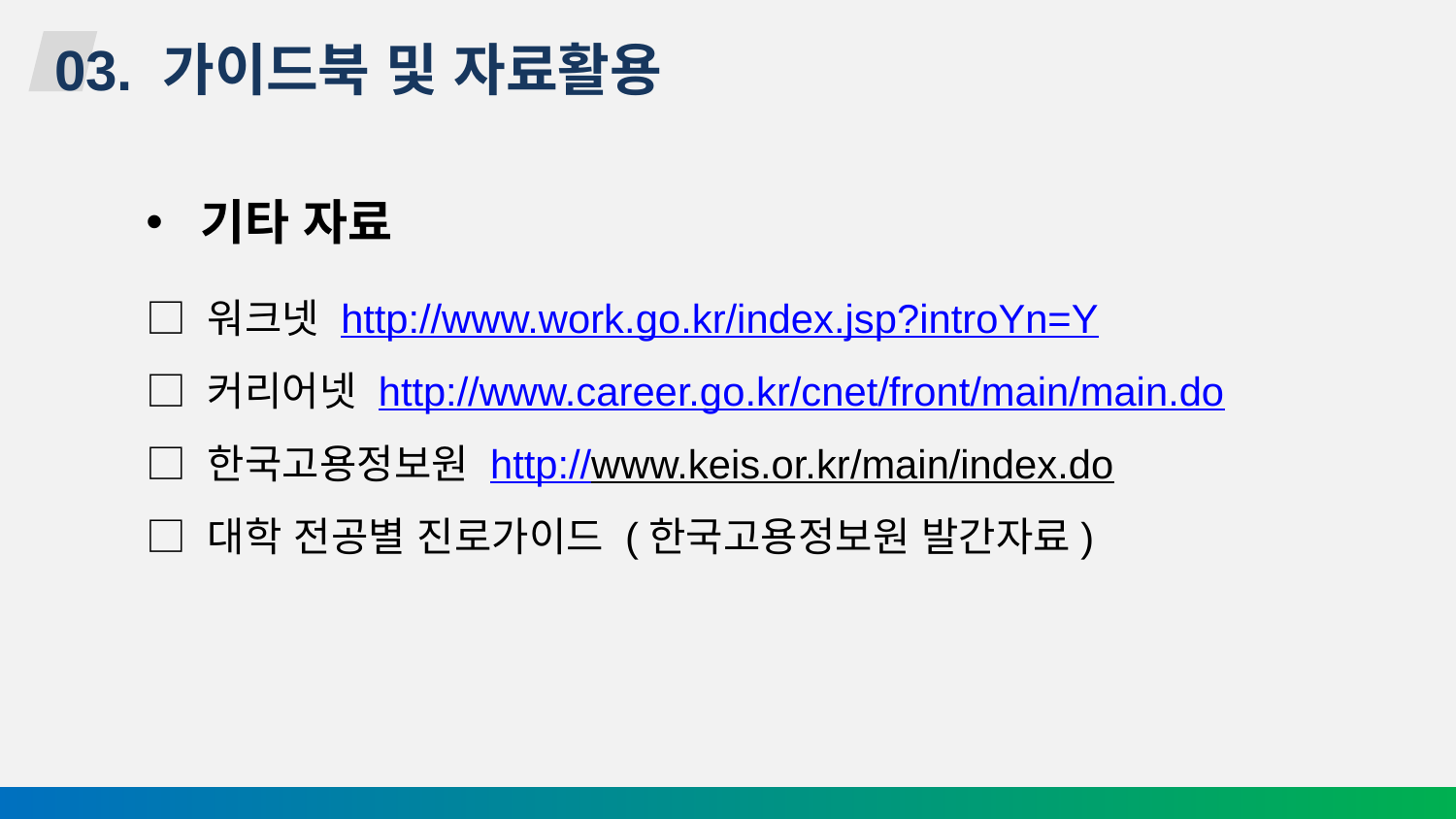

03. 가이드북 및 자료활용

기타 자료
□ 워크넷 http://www.work.go.kr/index.jsp?introYn=Y
□ 커리어넷 http://www.career.go.kr/cnet/front/main/main.do
□ 한국고용정보원 http://www.keis.or.kr/main/index.do
□ 대학 전공별 진로가이드 (한국고용정보원 발간자료)